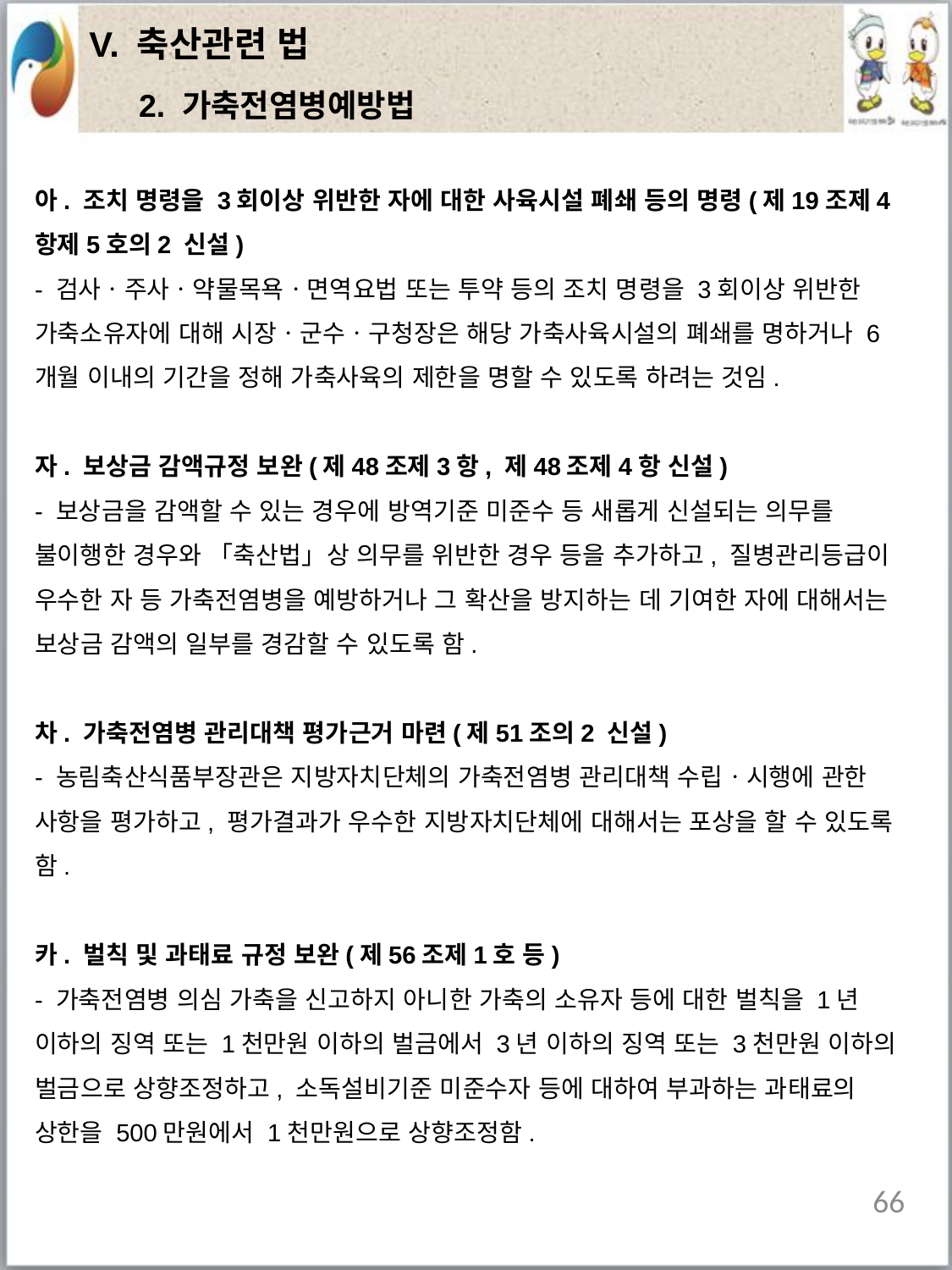

| V. 축산관련 법 |
| --- |

2. 가축전염병예방법

아. 조치 명령을 3회이상 위반한 자에 대한 사육시설 폐쇄 등의 명령(제19조제4항제5호의2 신설)
- 검사ㆍ주사ㆍ약물목욕ㆍ면역요법 또는 투약 등의 조치 명령을 3회이상 위반한 가축소유자에 대해 시장ㆍ군수ㆍ구청장은 해당 가축사육시설의 폐쇄를 명하거나 6개월 이내의 기간을 정해 가축사육의 제한을 명할 수 있도록 하려는 것임.

자. 보상금 감액규정 보완(제48조제3항, 제48조제4항 신설)
- 보상금을 감액할 수 있는 경우에 방역기준 미준수 등 새롭게 신설되는 의무를 불이행한 경우와 「축산법」상 의무를 위반한 경우 등을 추가하고, 질병관리등급이 우수한 자 등 가축전염병을 예방하거나 그 확산을 방지하는 데 기여한 자에 대해서는 보상금 감액의 일부를 경감할 수 있도록 함.

차. 가축전염병 관리대책 평가근거 마련(제51조의2 신설)
- 농림축산식품부장관은 지방자치단체의 가축전염병 관리대책 수립ㆍ시행에 관한 사항을 평가하고, 평가결과가 우수한 지방자치단체에 대해서는 포상을 할 수 있도록 함.

카. 벌칙 및 과태료 규정 보완(제56조제1호 등)
- 가축전염병 의심 가축을 신고하지 아니한 가축의 소유자 등에 대한 벌칙을 1년 이하의 징역 또는 1천만원 이하의 벌금에서 3년 이하의 징역 또는 3천만원 이하의 벌금으로 상향조정하고, 소독설비기준 미준수자 등에 대하여 부과하는 과태료의 상한을 500만원에서 1천만원으로 상향조정함.

66